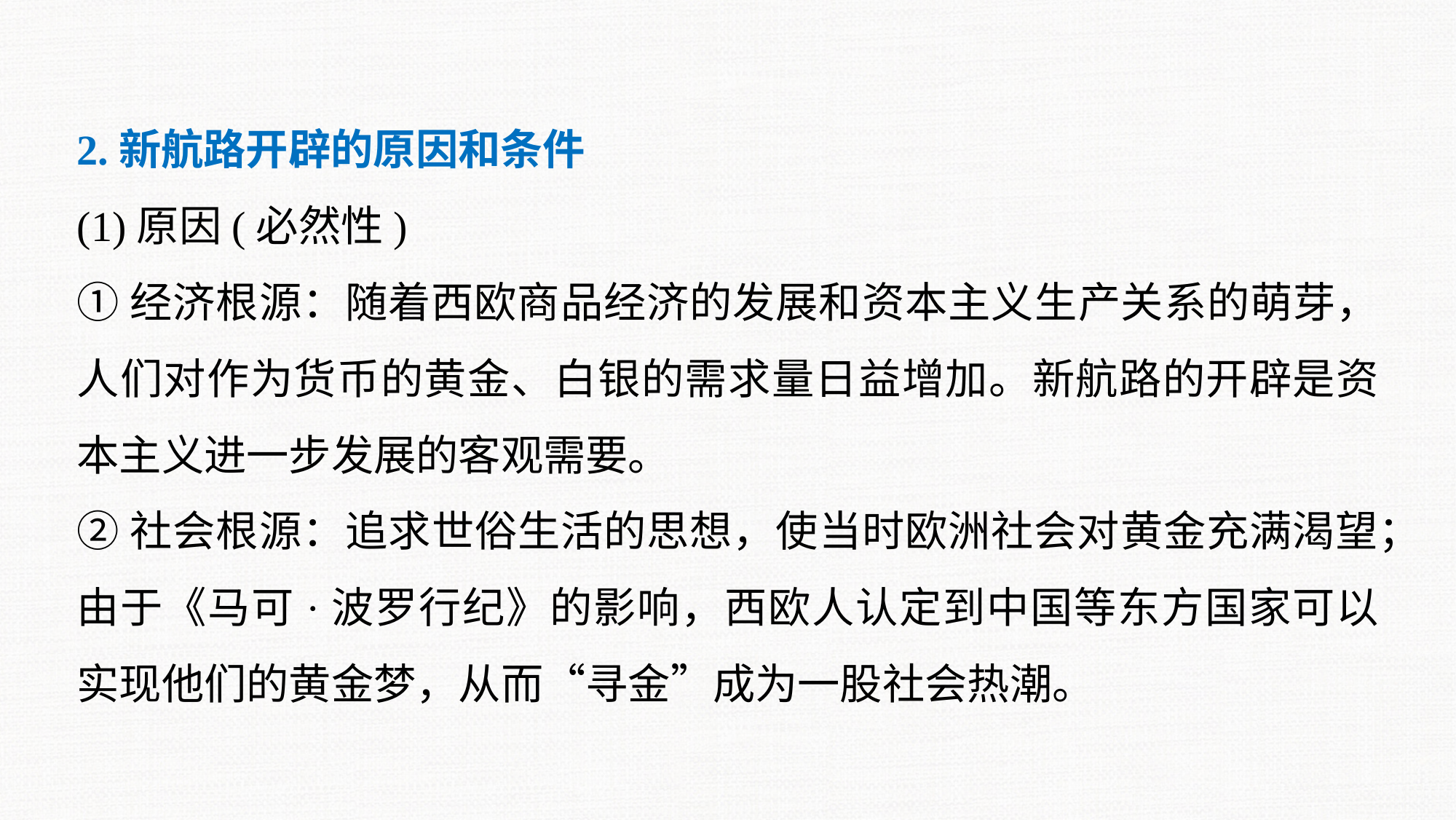

2.新航路开辟的原因和条件
(1)原因(必然性)
①经济根源：随着西欧商品经济的发展和资本主义生产关系的萌芽，人们对作为货币的黄金、白银的需求量日益增加。新航路的开辟是资本主义进一步发展的客观需要。
②社会根源：追求世俗生活的思想，使当时欧洲社会对黄金充满渴望；由于《马可·波罗行纪》的影响，西欧人认定到中国等东方国家可以实现他们的黄金梦，从而“寻金”成为一股社会热潮。